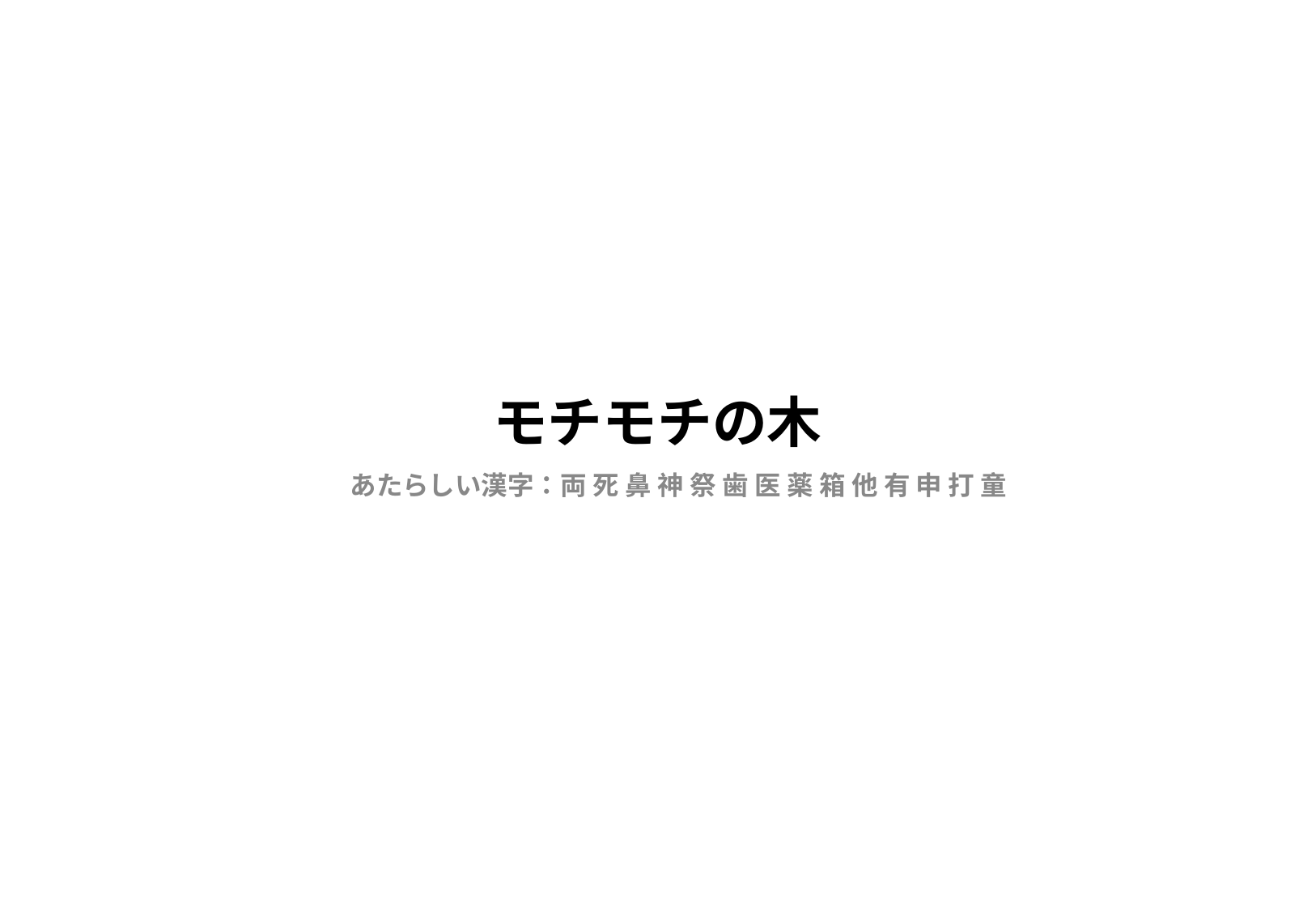

# モチモチの木
あたらしい漢字：両 死 鼻 神 祭 歯 医 薬 箱 他 有 申 打 童